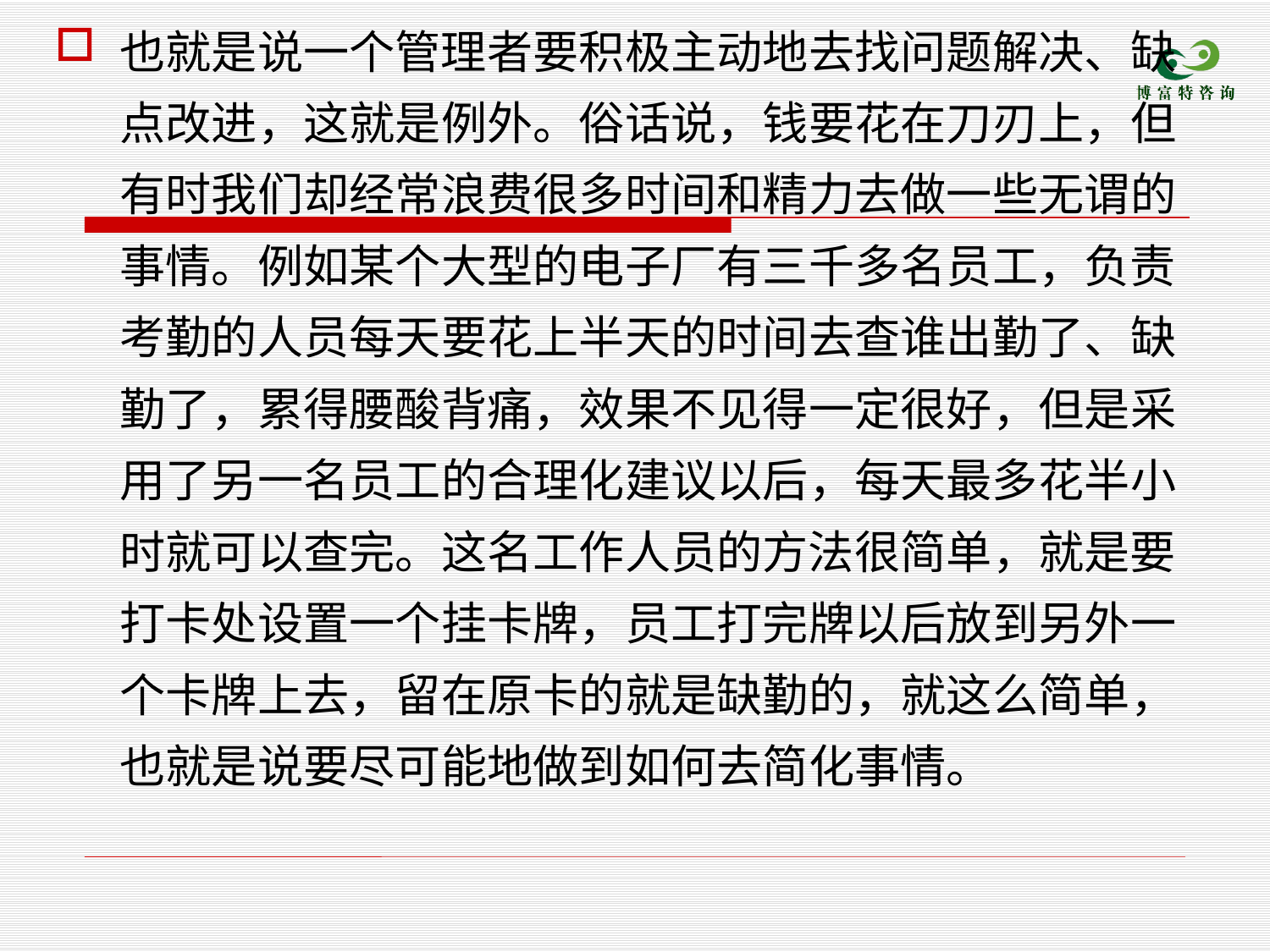

也就是说一个管理者要积极主动地去找问题解决、缺点改进，这就是例外。俗话说，钱要花在刀刃上，但有时我们却经常浪费很多时间和精力去做一些无谓的事情。例如某个大型的电子厂有三千多名员工，负责考勤的人员每天要花上半天的时间去查谁出勤了、缺勤了，累得腰酸背痛，效果不见得一定很好，但是采用了另一名员工的合理化建议以后，每天最多花半小时就可以查完。这名工作人员的方法很简单，就是要打卡处设置一个挂卡牌，员工打完牌以后放到另外一个卡牌上去，留在原卡的就是缺勤的，就这么简单，也就是说要尽可能地做到如何去简化事情。
672